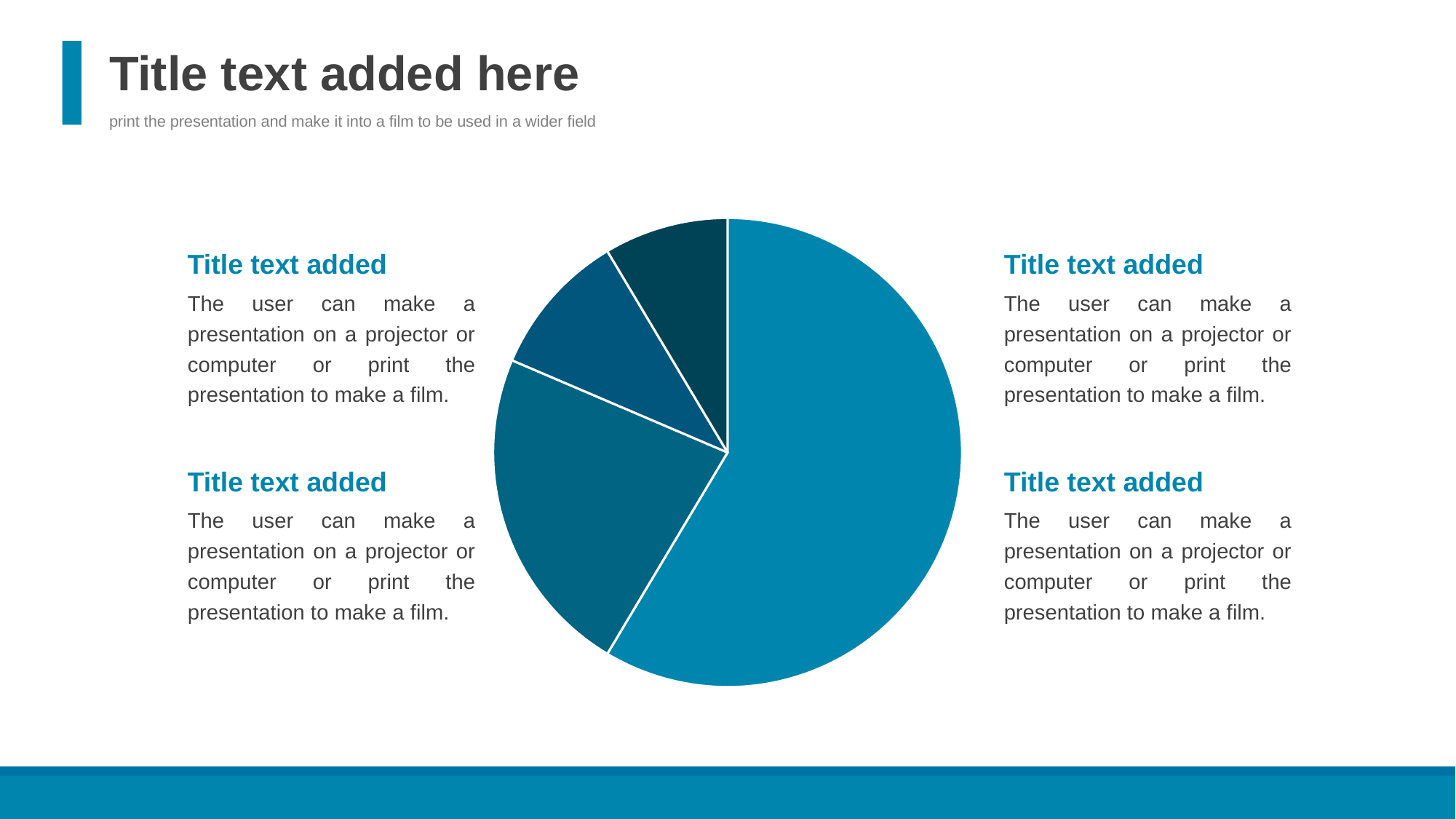

Title text added here
print the presentation and make it into a film to be used in a wider field

### Chart

| Category | 销售额 |
|---|---|
| 第一季度 | 8.2 |
| 第二季度 | 3.2 |
| 第三季度 | 1.4 |
| 第四季度 | 1.2 |
Title text added
The user can make a presentation on a projector or computer or print the presentation to make a film.
Title text added
The user can make a presentation on a projector or computer or print the presentation to make a film.
Title text added
The user can make a presentation on a projector or computer or print the presentation to make a film.
Title text added
The user can make a presentation on a projector or computer or print the presentation to make a film.